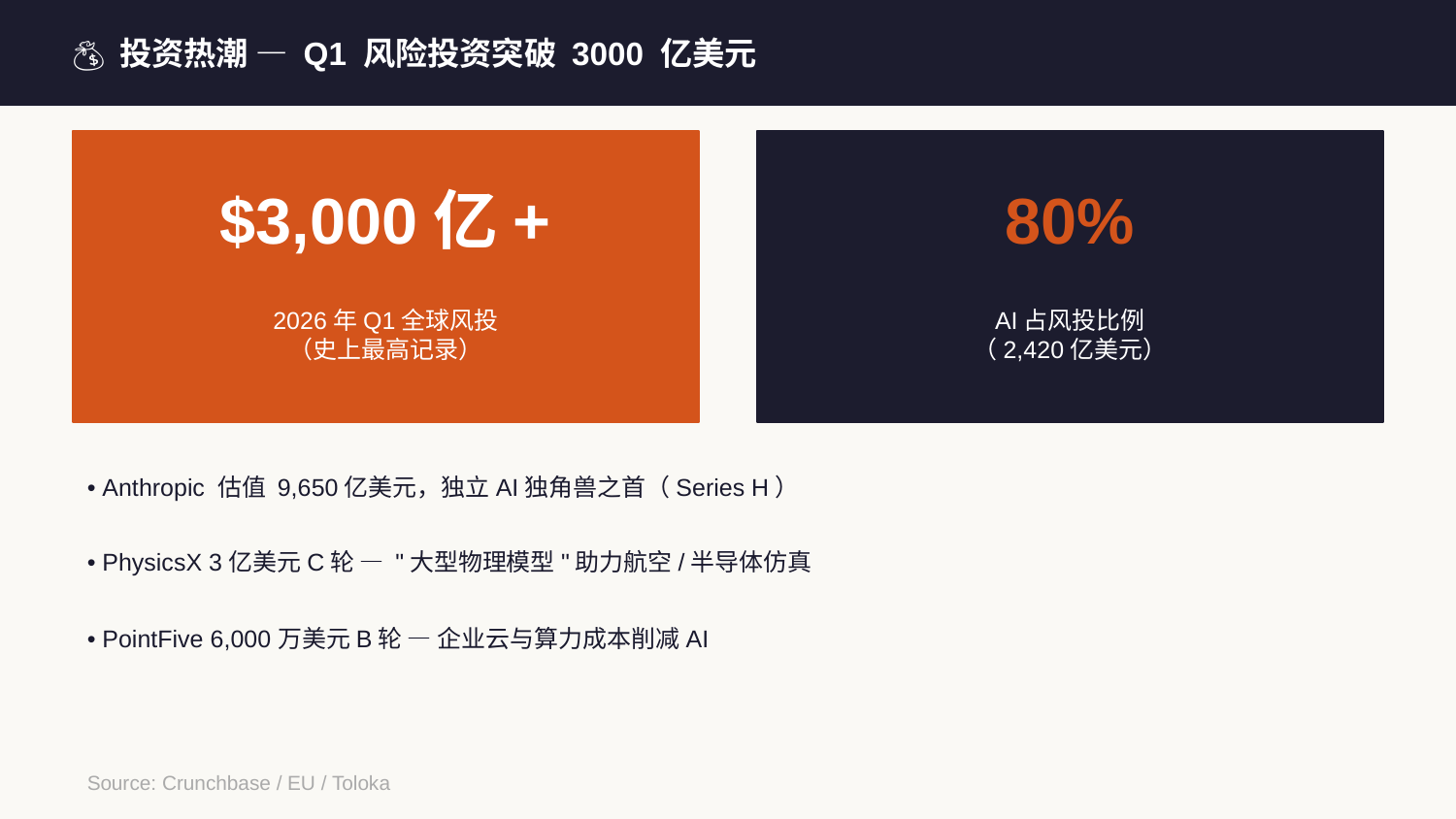

💰 投资热潮 — Q1 风险投资突破 3000 亿美元

$3,000亿+
80%
2026年Q1全球风投
（史上最高记录）
AI占风投比例
（2,420亿美元）
• Anthropic 估值 9,650亿美元，独立AI独角兽之首（Series H）
• PhysicsX 3亿美元C轮 — "大型物理模型"助力航空/半导体仿真
• PointFive 6,000万美元B轮 — 企业云与算力成本削减AI
Source: Crunchbase / EU / Toloka